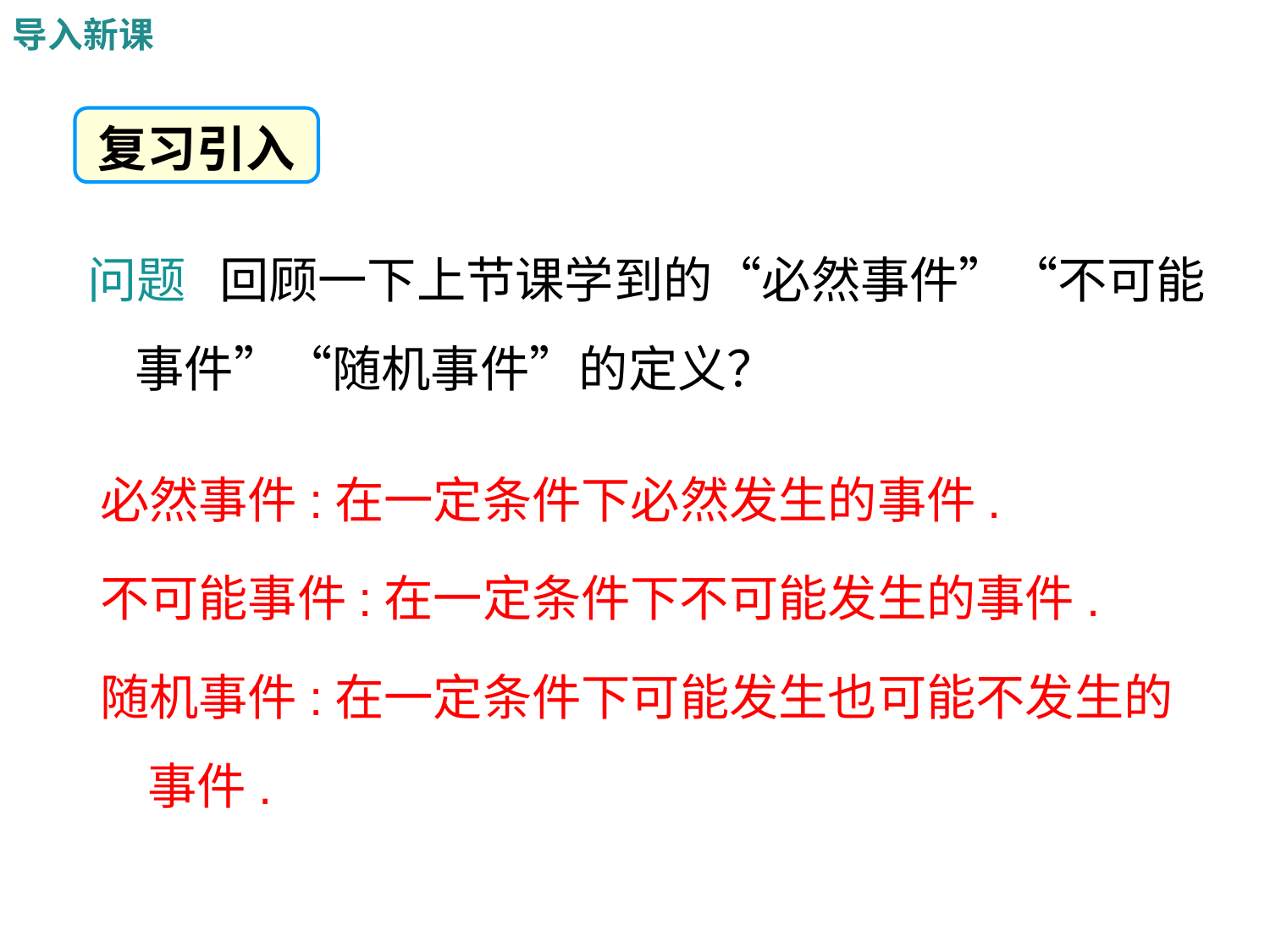

导入新课
复习引入
问题   回顾一下上节课学到的“必然事件”“不可能事件”“随机事件”的定义？
必然事件:在一定条件下必然发生的事件.
不可能事件:在一定条件下不可能发生的事件.
随机事件:在一定条件下可能发生也可能不发生的事件.